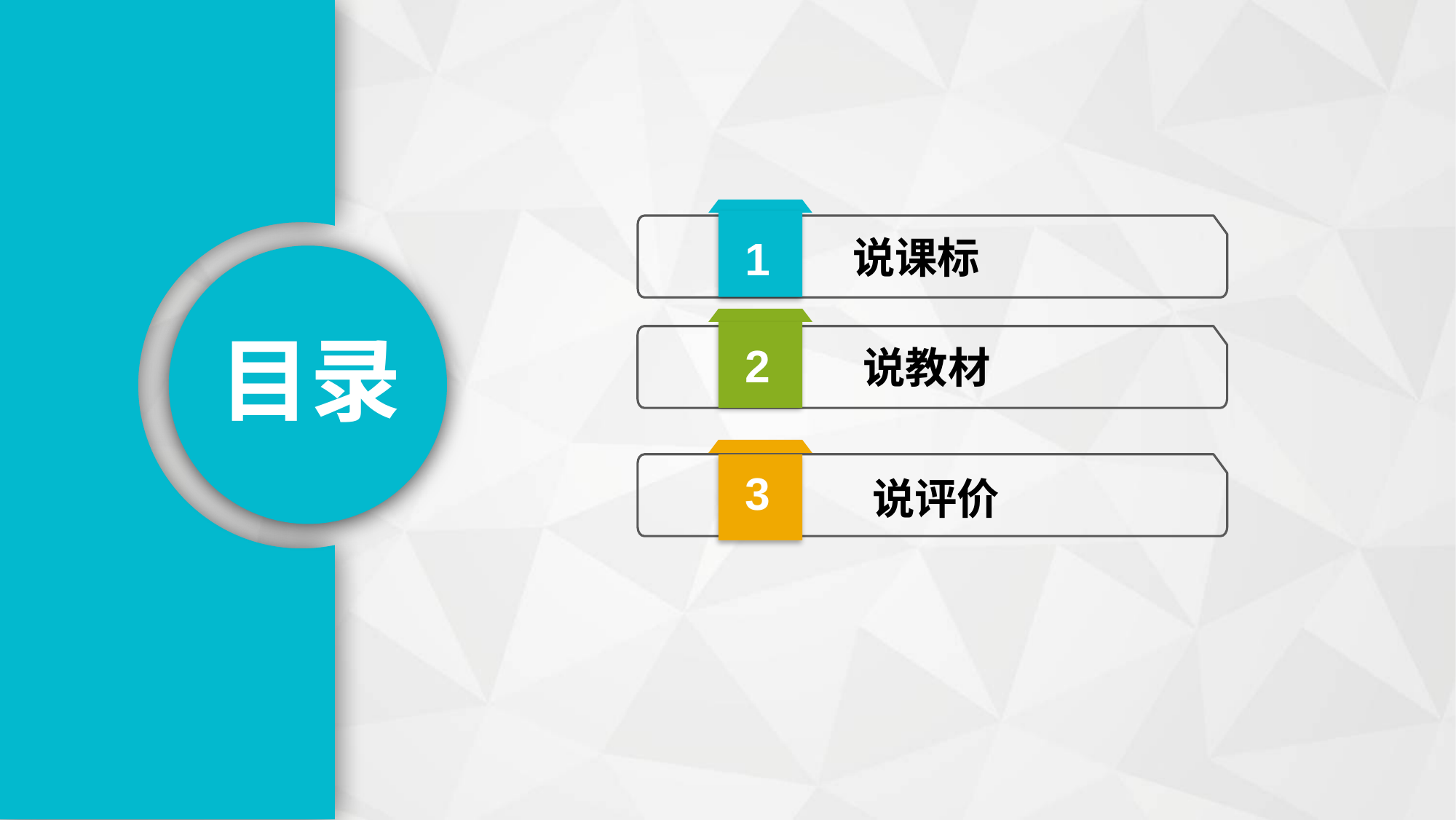

1
说课标

目录

2
  说教材

3
 说评价